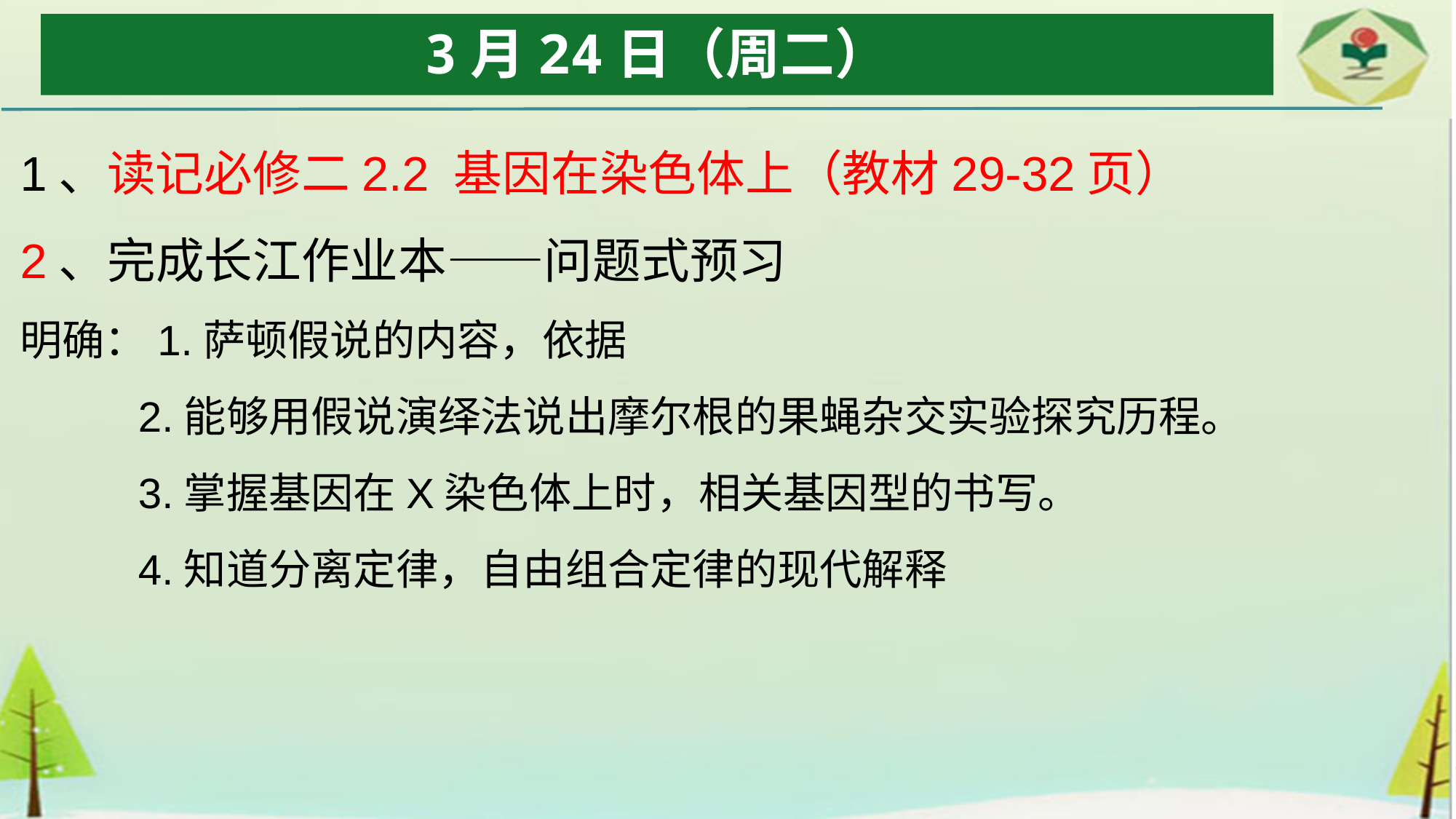

# 3月24日（周二）
1、读记必修二2.2 基因在染色体上（教材29-32页）
2、完成长江作业本——问题式预习
明确：1.萨顿假说的内容，依据
          2.能够用假说演绎法说出摩尔根的果蝇杂交实验探究历程。
          3.掌握基因在X染色体上时，相关基因型的书写。
          4.知道分离定律，自由组合定律的现代解释